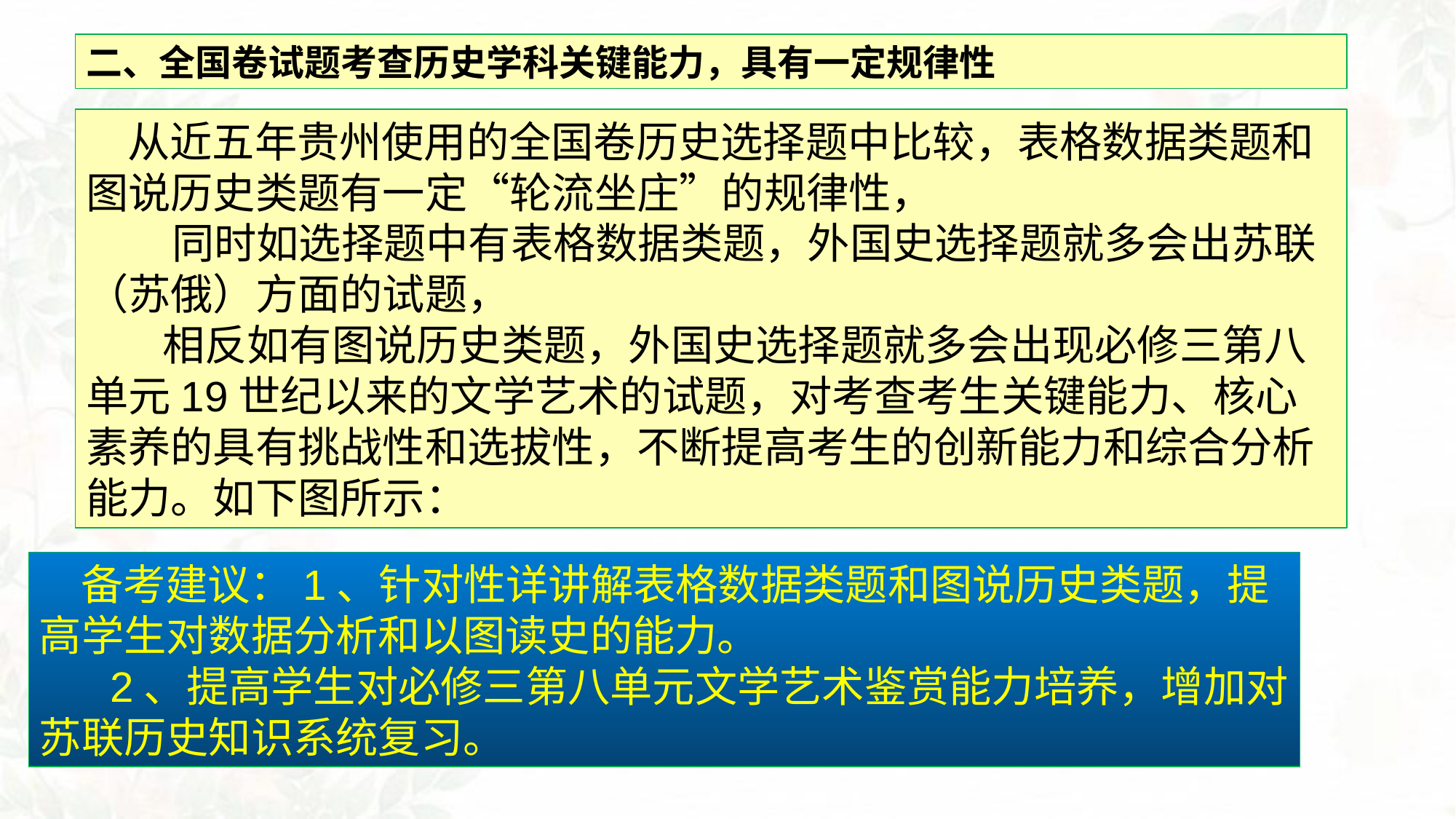

二、全国卷试题考查历史学科关键能力，具有一定规律性
    从近五年贵州使用的全国卷历史选择题中比较，表格数据类题和图说历史类题有一定“轮流坐庄”的规律性，
        同时如选择题中有表格数据类题，外国史选择题就多会出苏联（苏俄）方面的试题，
       相反如有图说历史类题，外国史选择题就多会出现必修三第八单元19世纪以来的文学艺术的试题，对考查考生关键能力、核心素养的具有挑战性和选拔性，不断提高考生的创新能力和综合分析能力。如下图所示：
    备考建议：1、针对性详讲解表格数据类题和图说历史类题，提高学生对数据分析和以图读史的能力。
      2、提高学生对必修三第八单元文学艺术鉴赏能力培养，增加对苏联历史知识系统复习。